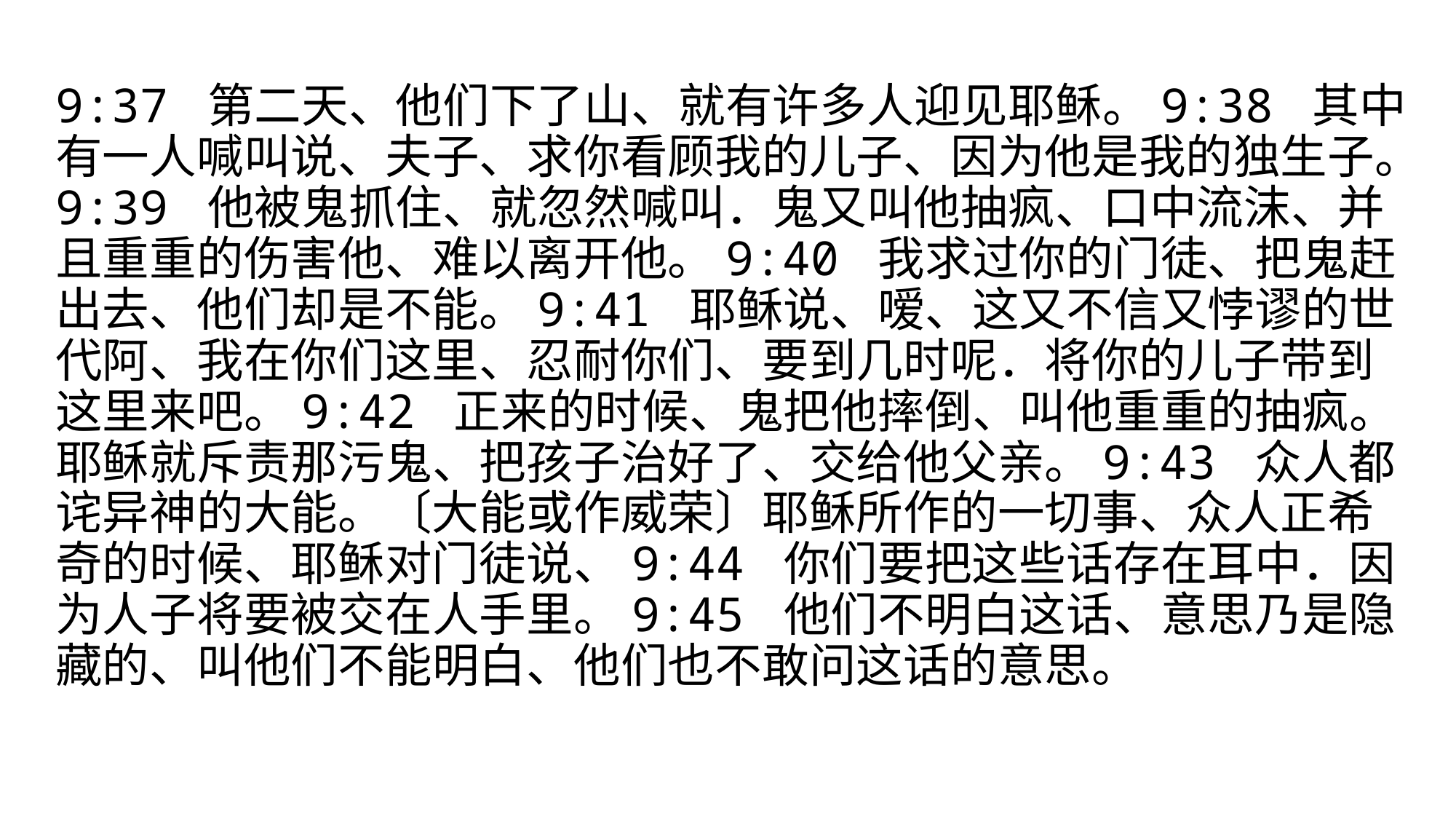

#
9:37 第二天、他们下了山、就有许多人迎见耶稣。9:38 其中有一人喊叫说、夫子、求你看顾我的儿子、因为他是我的独生子。9:39 他被鬼抓住、就忽然喊叫．鬼又叫他抽疯、口中流沫、并且重重的伤害他、难以离开他。9:40 我求过你的门徒、把鬼赶出去、他们却是不能。9:41 耶稣说、嗳、这又不信又悖谬的世代阿、我在你们这里、忍耐你们、要到几时呢．将你的儿子带到这里来吧。9:42 正来的时候、鬼把他摔倒、叫他重重的抽疯。耶稣就斥责那污鬼、把孩子治好了、交给他父亲。9:43 众人都诧异神的大能。〔大能或作威荣〕耶稣所作的一切事、众人正希奇的时候、耶稣对门徒说、9:44 你们要把这些话存在耳中．因为人子将要被交在人手里。9:45 他们不明白这话、意思乃是隐藏的、叫他们不能明白、他们也不敢问这话的意思。